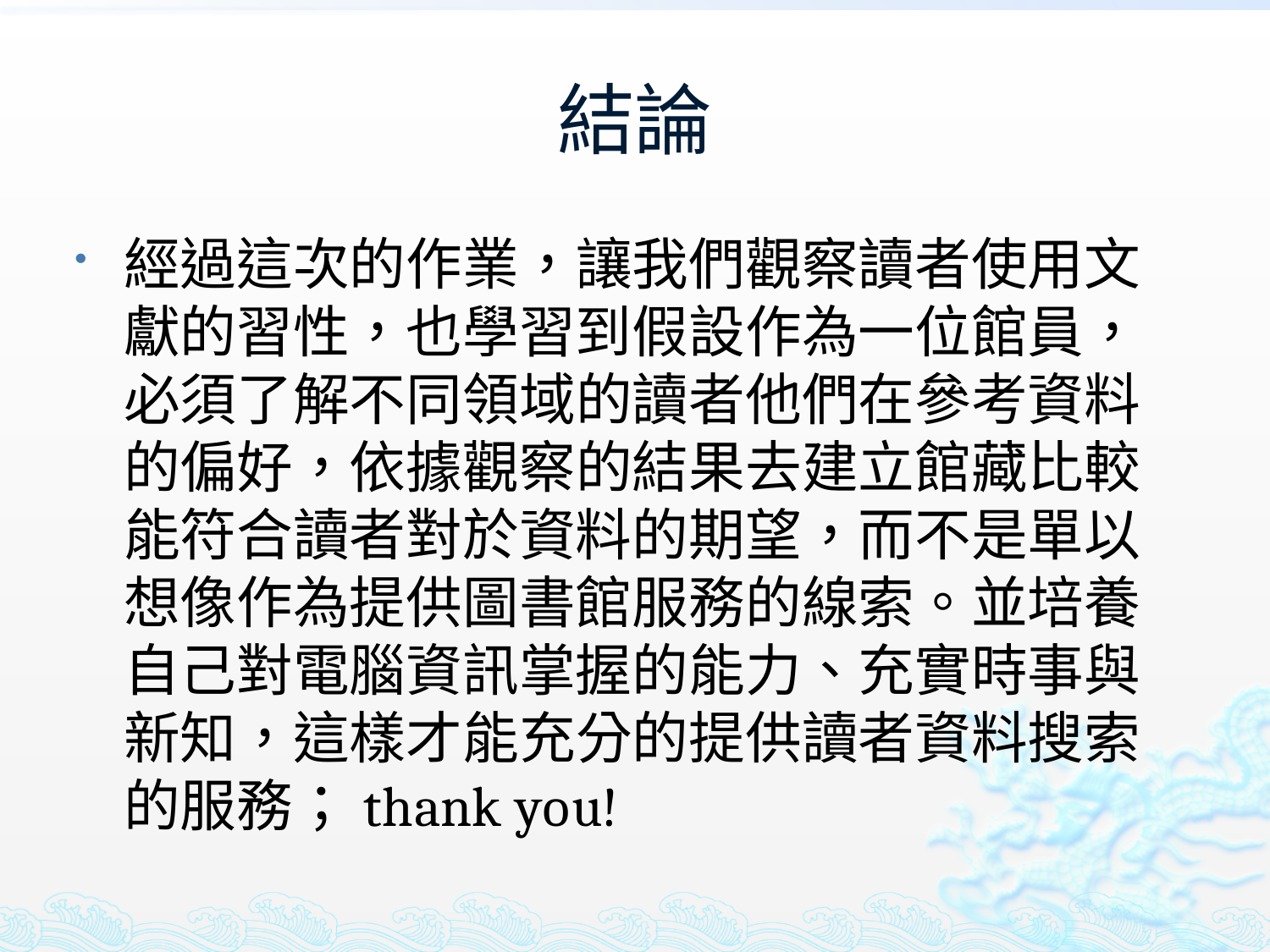

# 結論
經過這次的作業，讓我們觀察讀者使用文獻的習性，也學習到假設作為一位館員，必須了解不同領域的讀者他們在參考資料的偏好，依據觀察的結果去建立館藏比較能符合讀者對於資料的期望，而不是單以想像作為提供圖書館服務的線索。並培養自己對電腦資訊掌握的能力、充實時事與新知，這樣才能充分的提供讀者資料搜索的服務；thank you!